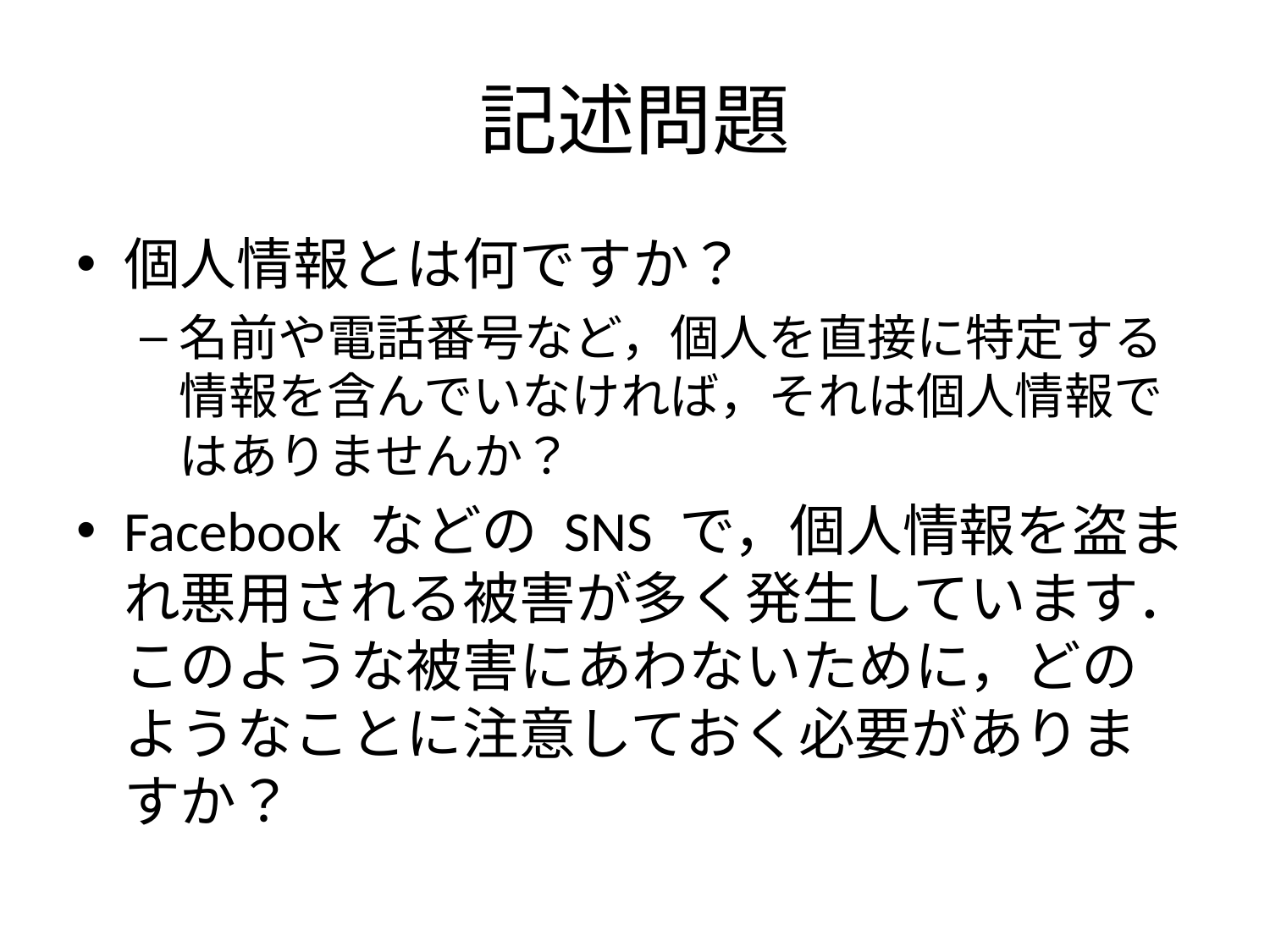

# 記述問題
個人情報とは何ですか？
名前や電話番号など，個人を直接に特定する情報を含んでいなければ，それは個人情報ではありませんか？
Facebook などの SNS で，個人情報を盗まれ悪用される被害が多く発生しています．このような被害にあわないために，どのようなことに注意しておく必要がありますか？